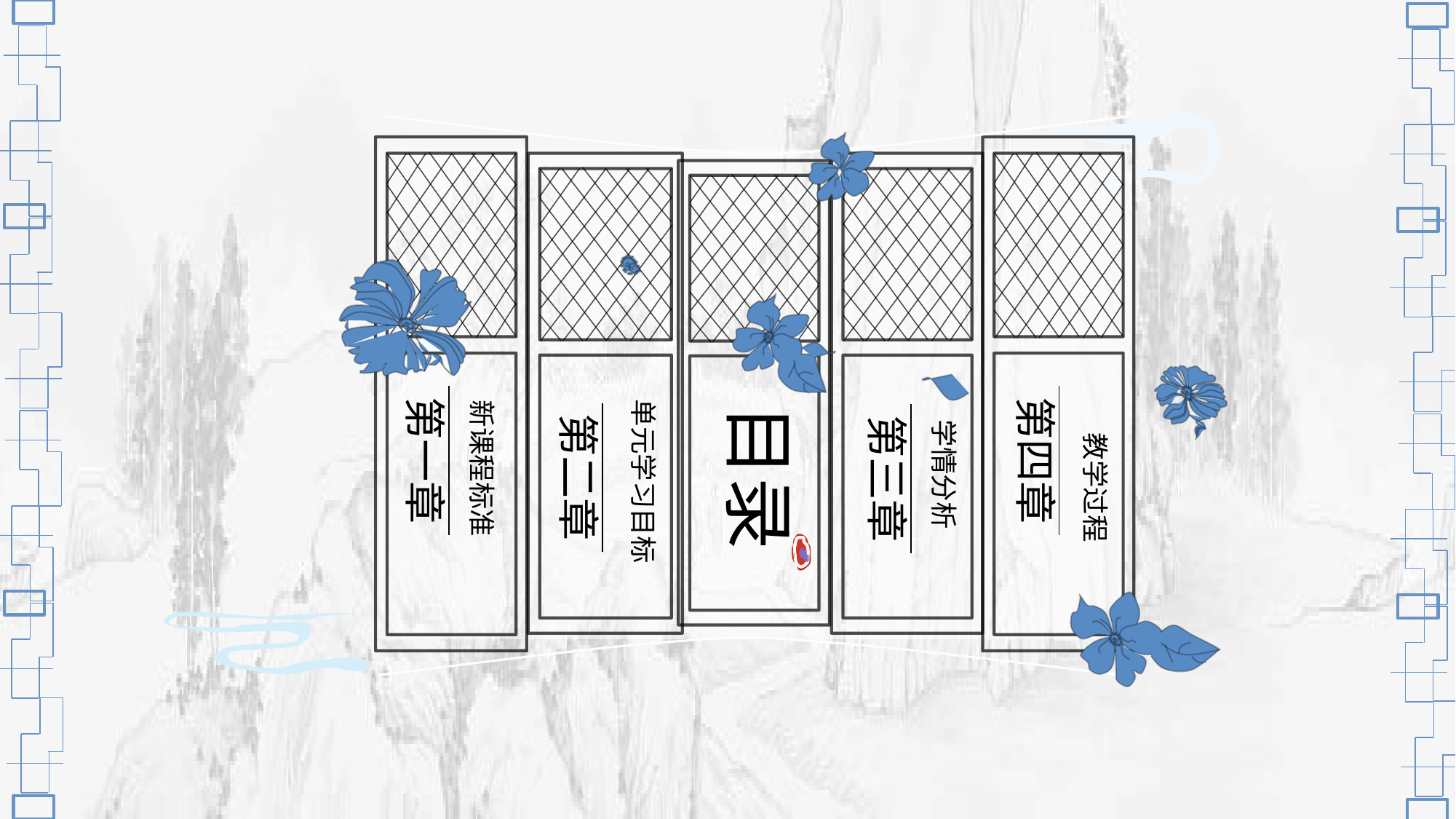

第一章
第四章
单元学习目标
新课程标准
目录
第二章
第三章
学情分析
教学过程